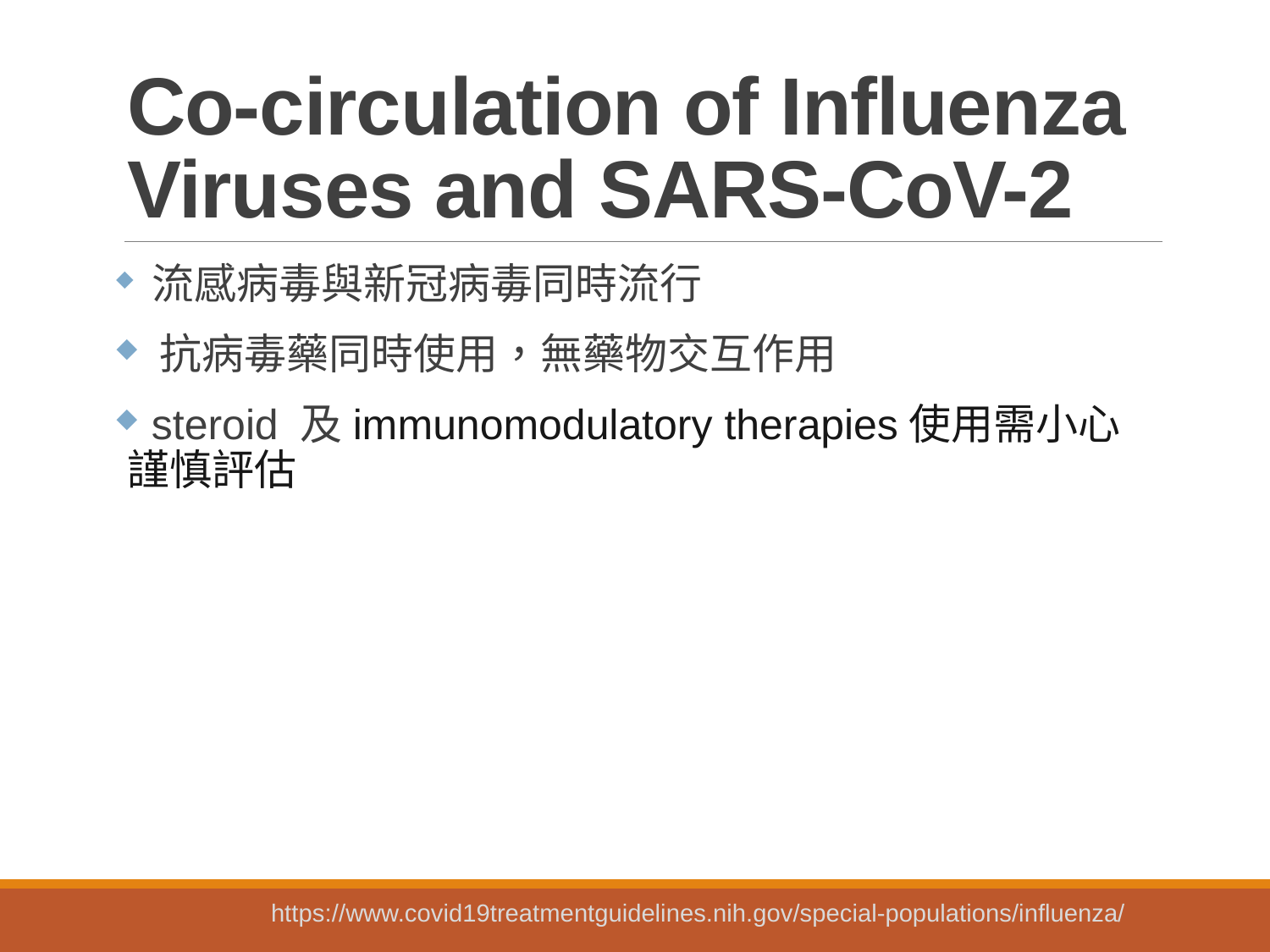

# Co-circulation of Influenza Viruses and SARS-CoV-2
 流感病毒與新冠病毒同時流行
 抗病毒藥同時使用，無藥物交互作用
 steroid 及immunomodulatory therapies使用需小心謹慎評估

https://www.covid19treatmentguidelines.nih.gov/special-populations/influenza/